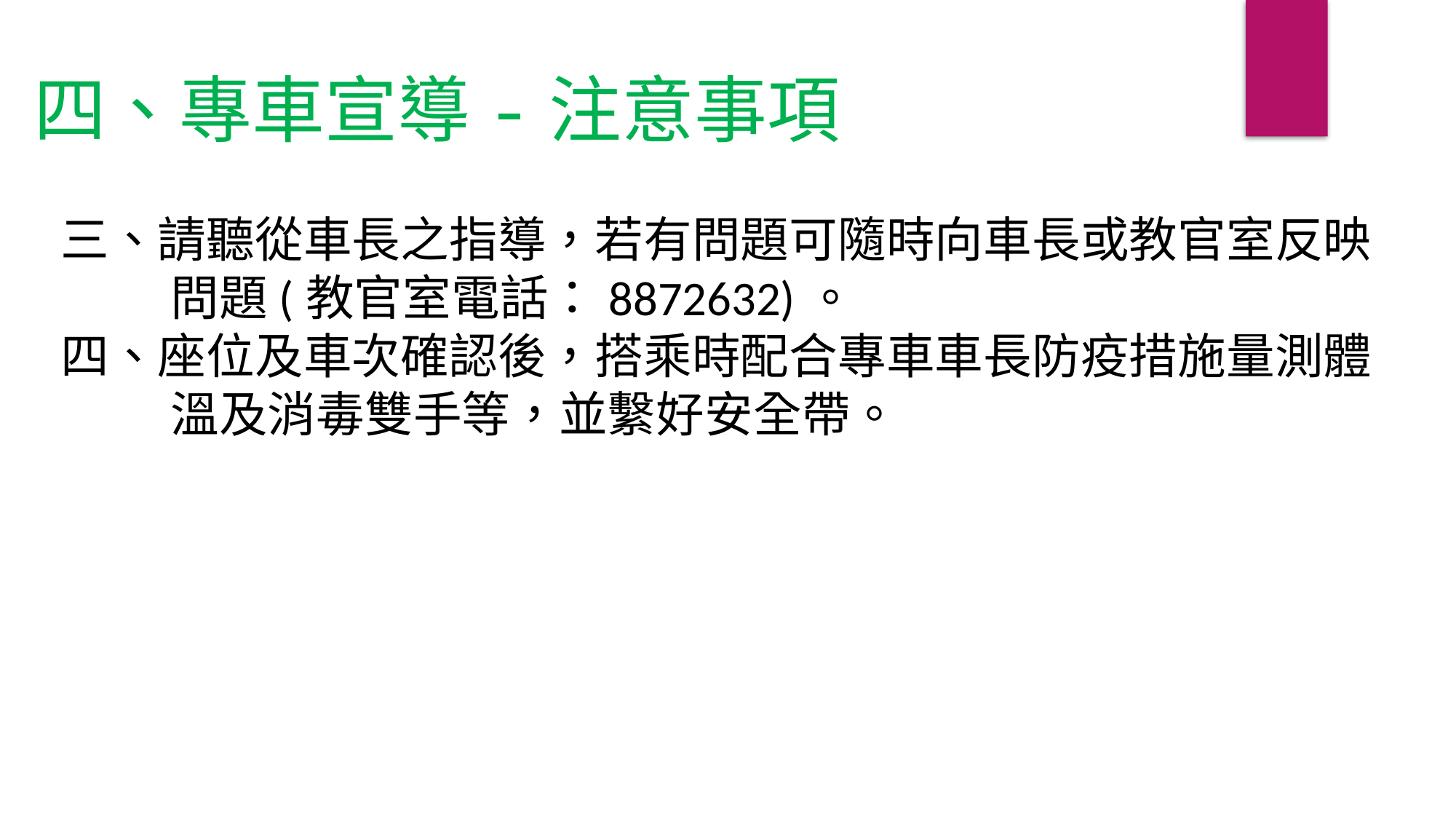

四、專車宣導-注意事項
三、請聽從車長之指導，若有問題可隨時向車長或教官室反映
         問題(教官室電話：8872632)。
四、座位及車次確認後，搭乘時配合專車車長防疫措施量測體
         溫及消毒雙手等，並繫好安全帶。